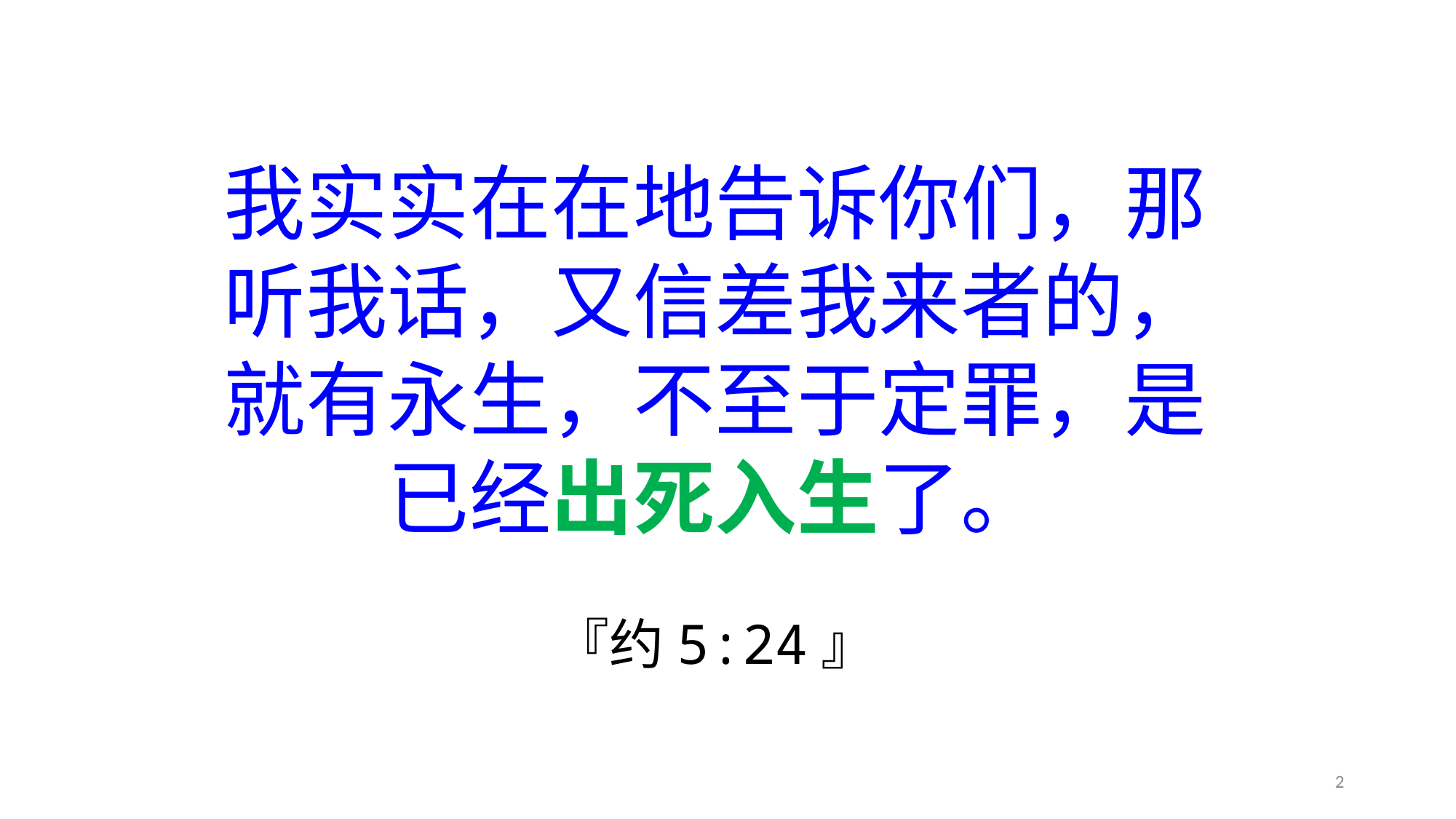

我实实在在地告诉你们，那听我话，又信差我来者的，就有永生，不至于定罪，是已经出死入生了。

『约5:24』
2